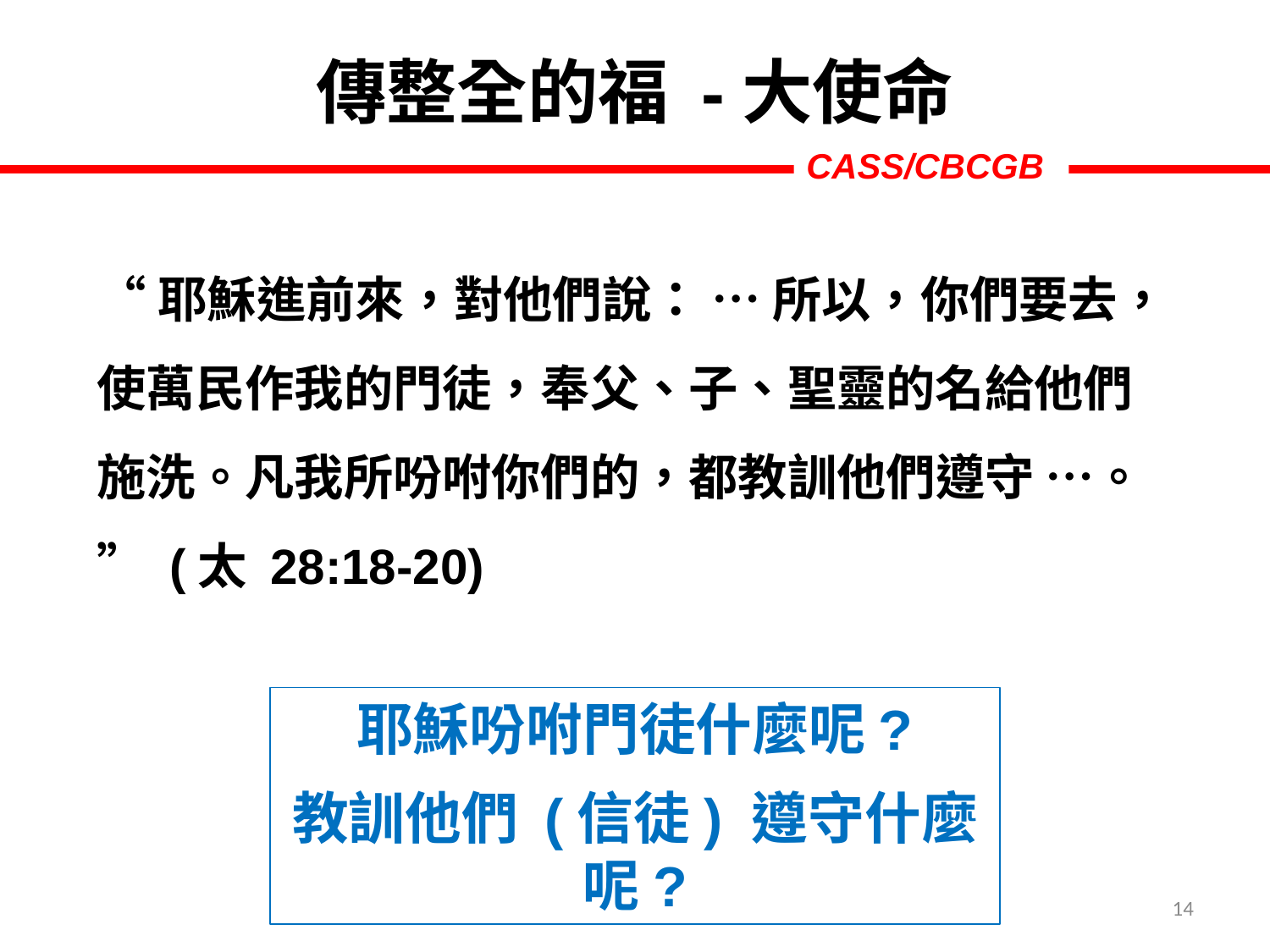

# 傳整全的福 -大使命
“耶穌進前來，對他們說： … 所以，你們要去，使萬民作我的門徒，奉父、子、聖靈的名給他們施洗。凡我所吩咐你們的，都教訓他們遵守 …。” (太 28:18-20)
耶穌吩咐門徒什麼呢?
教訓他們 (信徒) 遵守什麼呢?
14